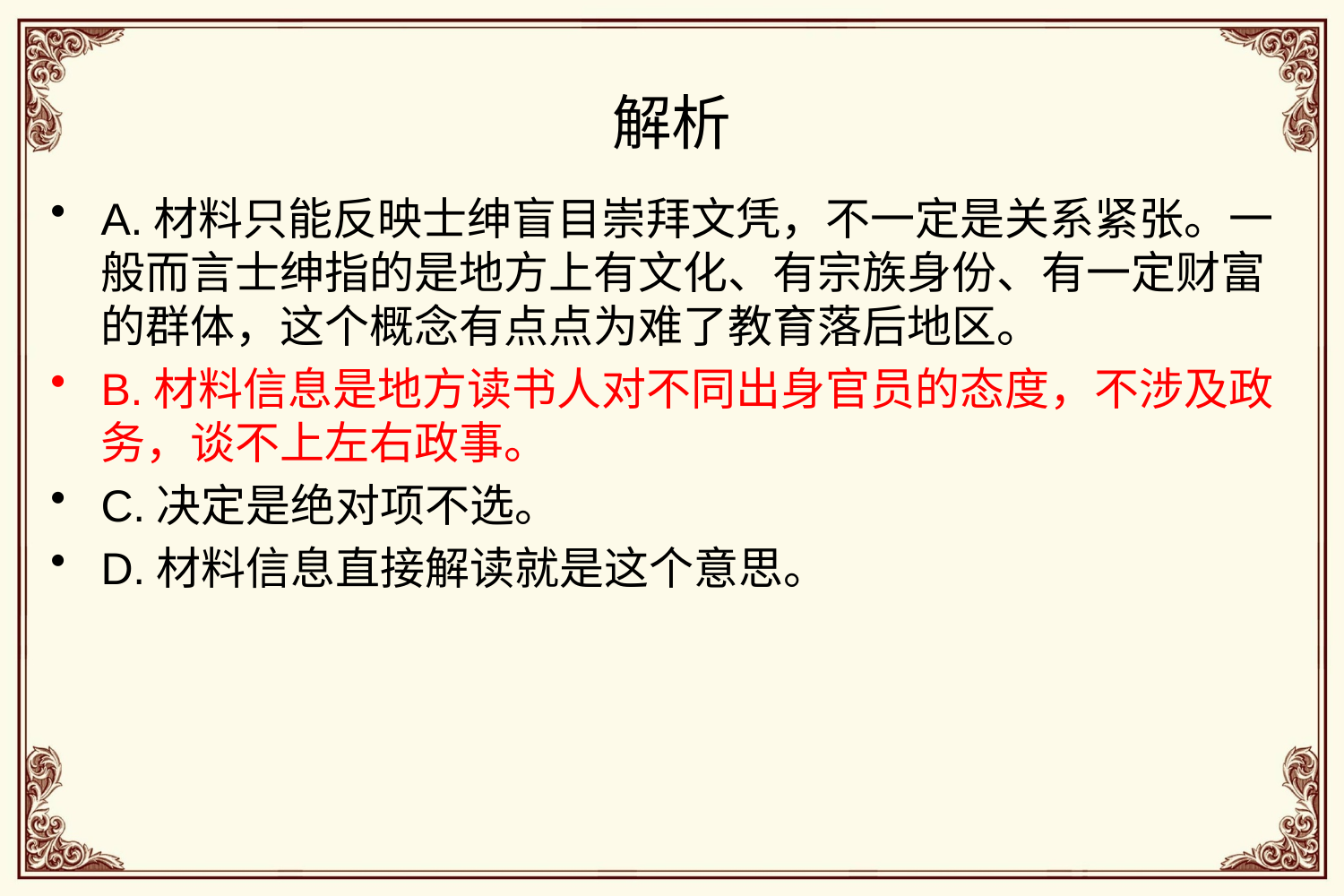

# 解析
A.材料只能反映士绅盲目崇拜文凭，不一定是关系紧张。一般而言士绅指的是地方上有文化、有宗族身份、有一定财富的群体，这个概念有点点为难了教育落后地区。
B.材料信息是地方读书人对不同出身官员的态度，不涉及政务，谈不上左右政事。
C.决定是绝对项不选。
D.材料信息直接解读就是这个意思。